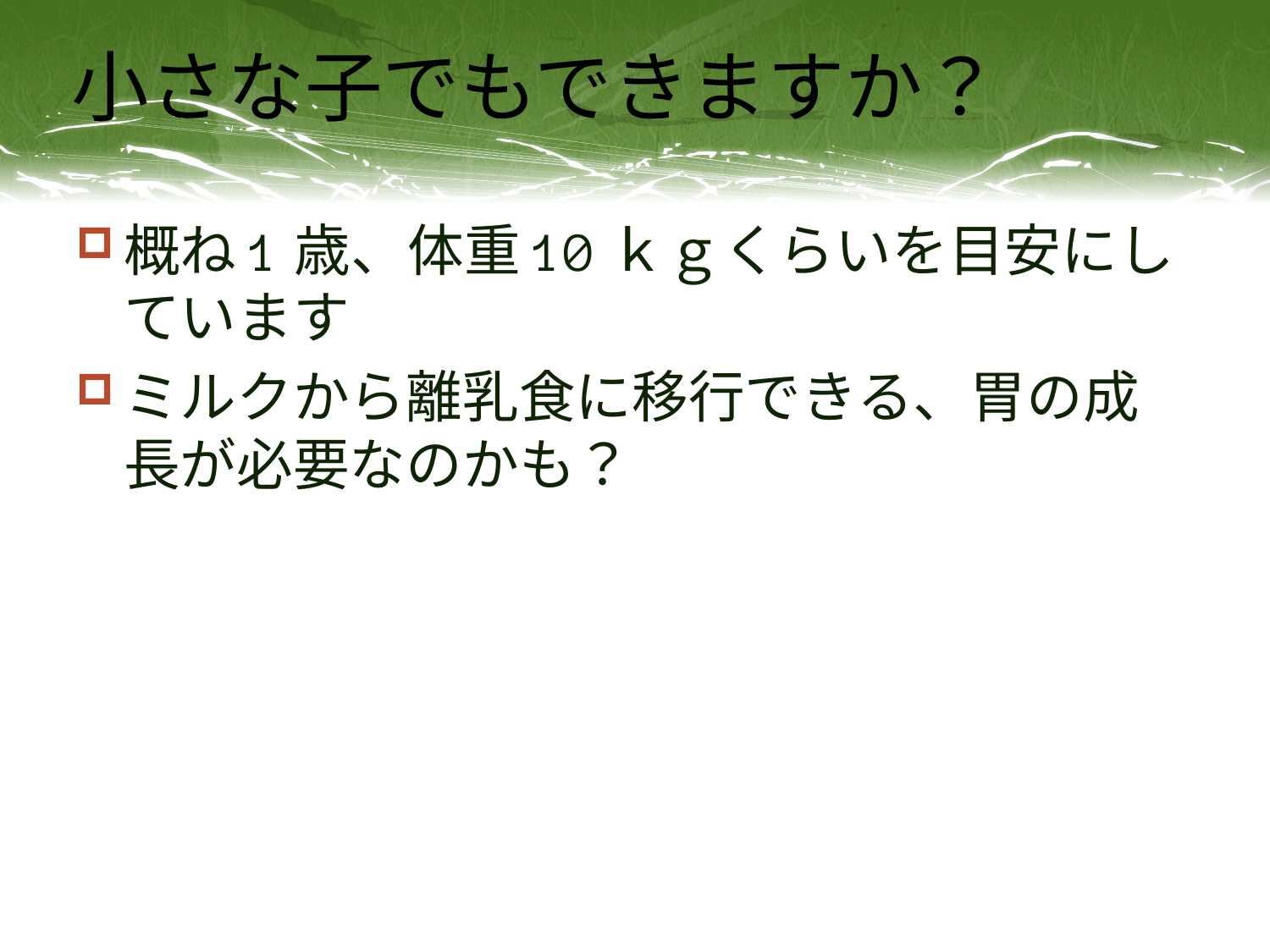

# 小さな子でもできますか？
概ね1歳、体重10ｋｇくらいを目安にしています
ミルクから離乳食に移行できる、胃の成長が必要なのかも？